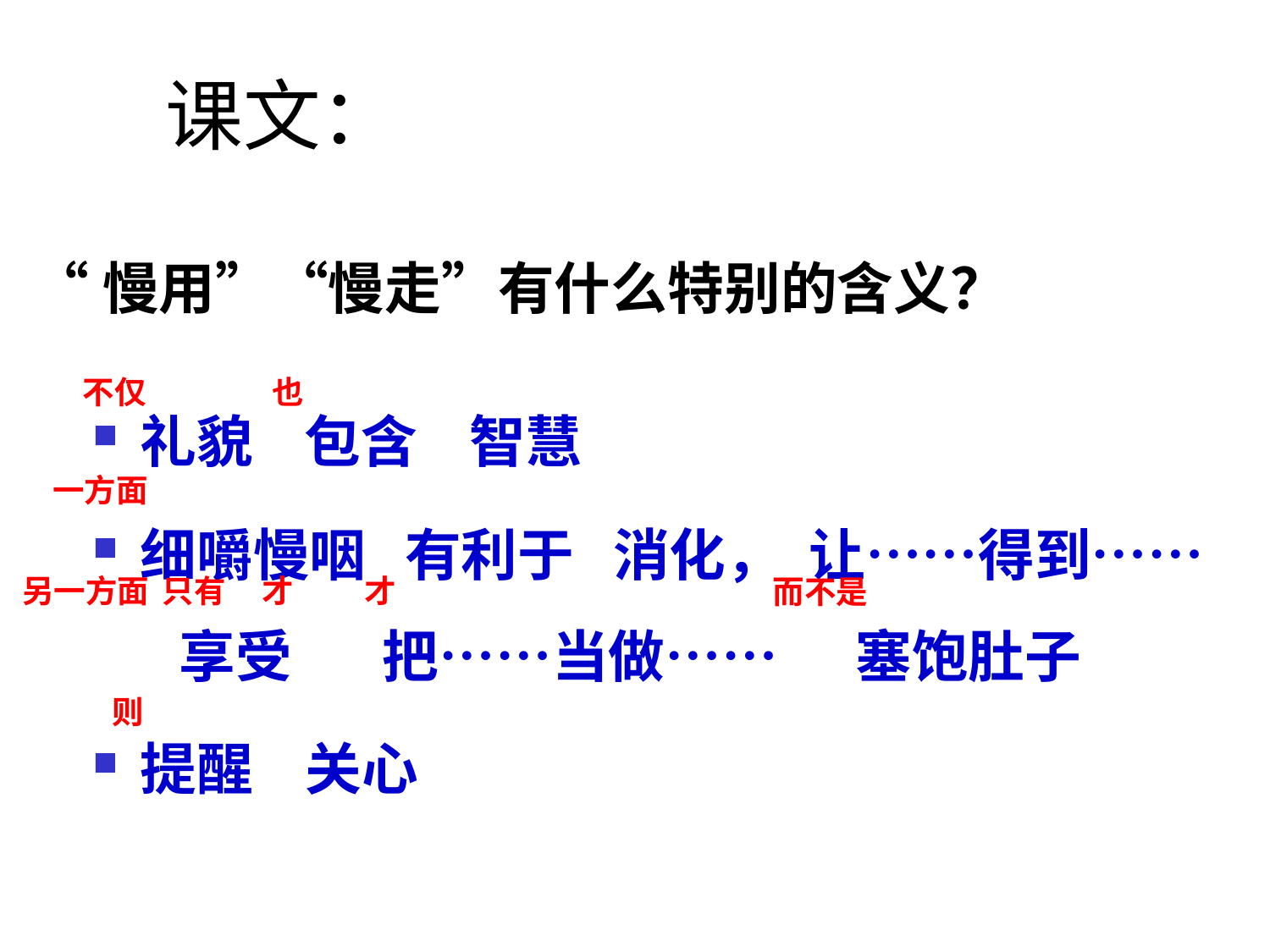

# 课文：
“慢用”“慢走”有什么特别的含义？
不仅
礼貌    包含    智慧
细嚼慢咽   有利于   消化，  让……得到……          享受       把……当做……      塞饱肚子
提醒    关心
也
一方面
另一方面
才
  才
只有
而不是
则